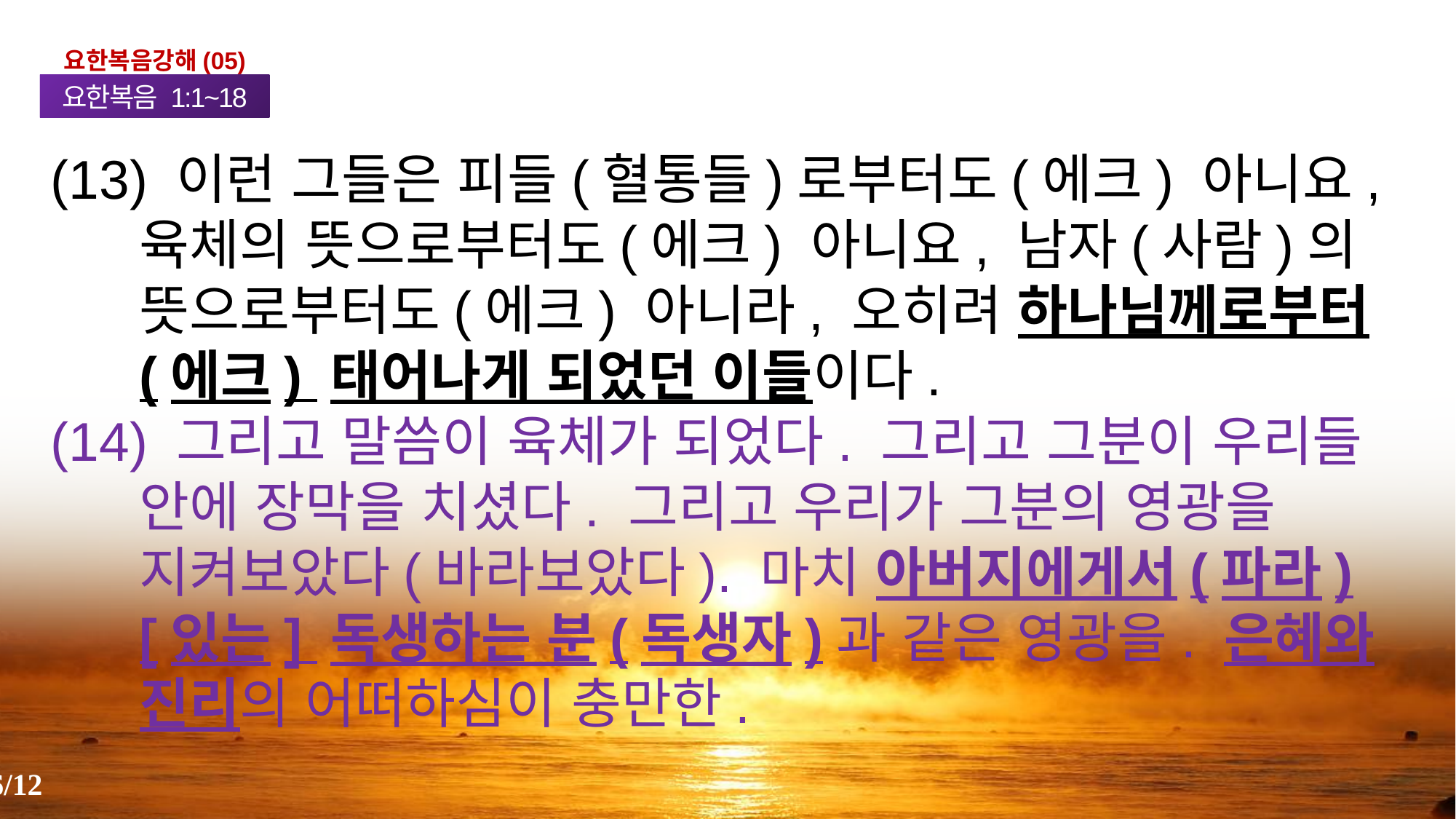

요한복음강해(05)
요한복음 1:1~18

(13) 이런 그들은 피들(혈통들)로부터도(에크) 아니요, 육체의 뜻으로부터도(에크) 아니요, 남자(사람)의 뜻으로부터도(에크) 아니라, 오히려 하나님께로부터(에크) 태어나게 되었던 이들이다.
(14) 그리고 말씀이 육체가 되었다. 그리고 그분이 우리들 안에 장막을 치셨다. 그리고 우리가 그분의 영광을 지켜보았다(바라보았다). 마치 아버지에게서(파라) [있는] 독생하는 분(독생자)과 같은 영광을. 은혜와 진리의 어떠하심이 충만한.